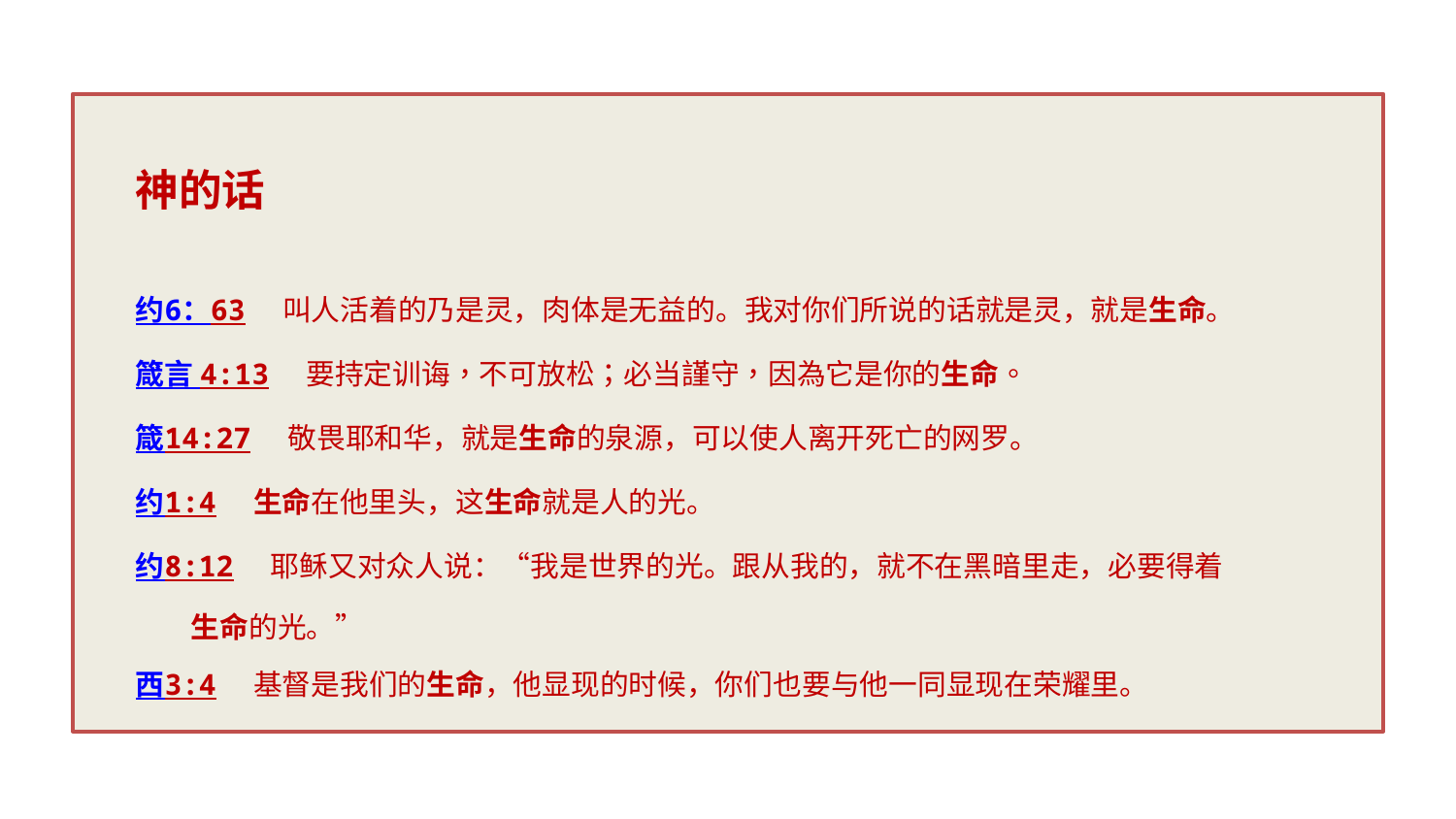

神的话

约6：63  叫人活着的乃是灵，肉体是无益的。我对你们所说的话就是灵，就是生命。
箴言 4:13  要持定训诲，不可放松；必当謹守，因為它是你的生命。
箴14:27  敬畏耶和华，就是生命的泉源，可以使人离开死亡的网罗。
约1:4  生命在他里头，这生命就是人的光。
约8:12  耶稣又对众人说：“我是世界的光。跟从我的，就不在黑暗里走，必要得着
        生命的光。”
西3:4  基督是我们的生命，他显现的时候，你们也要与他一同显现在荣耀里。